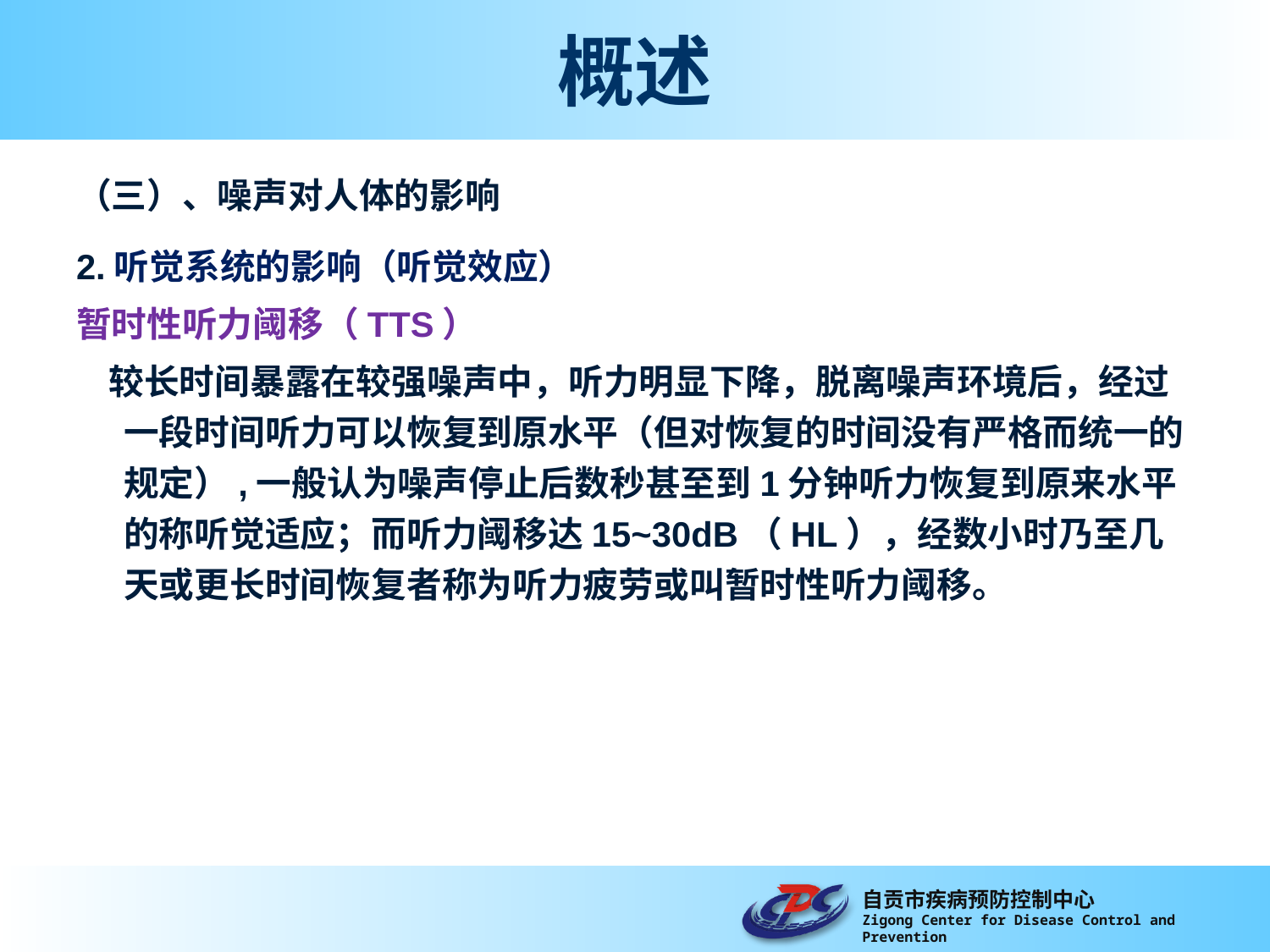

# 概述
（三）、噪声对人体的影响
2.听觉系统的影响（听觉效应）
暂时性听力阈移（TTS）
   较长时间暴露在较强噪声中，听力明显下降，脱离噪声环境后，经过一段时间听力可以恢复到原水平（但对恢复的时间没有严格而统一的规定）,一般认为噪声停止后数秒甚至到1分钟听力恢复到原来水平的称听觉适应；而听力阈移达15~30dB（HL），经数小时乃至几天或更长时间恢复者称为听力疲劳或叫暂时性听力阈移。

41